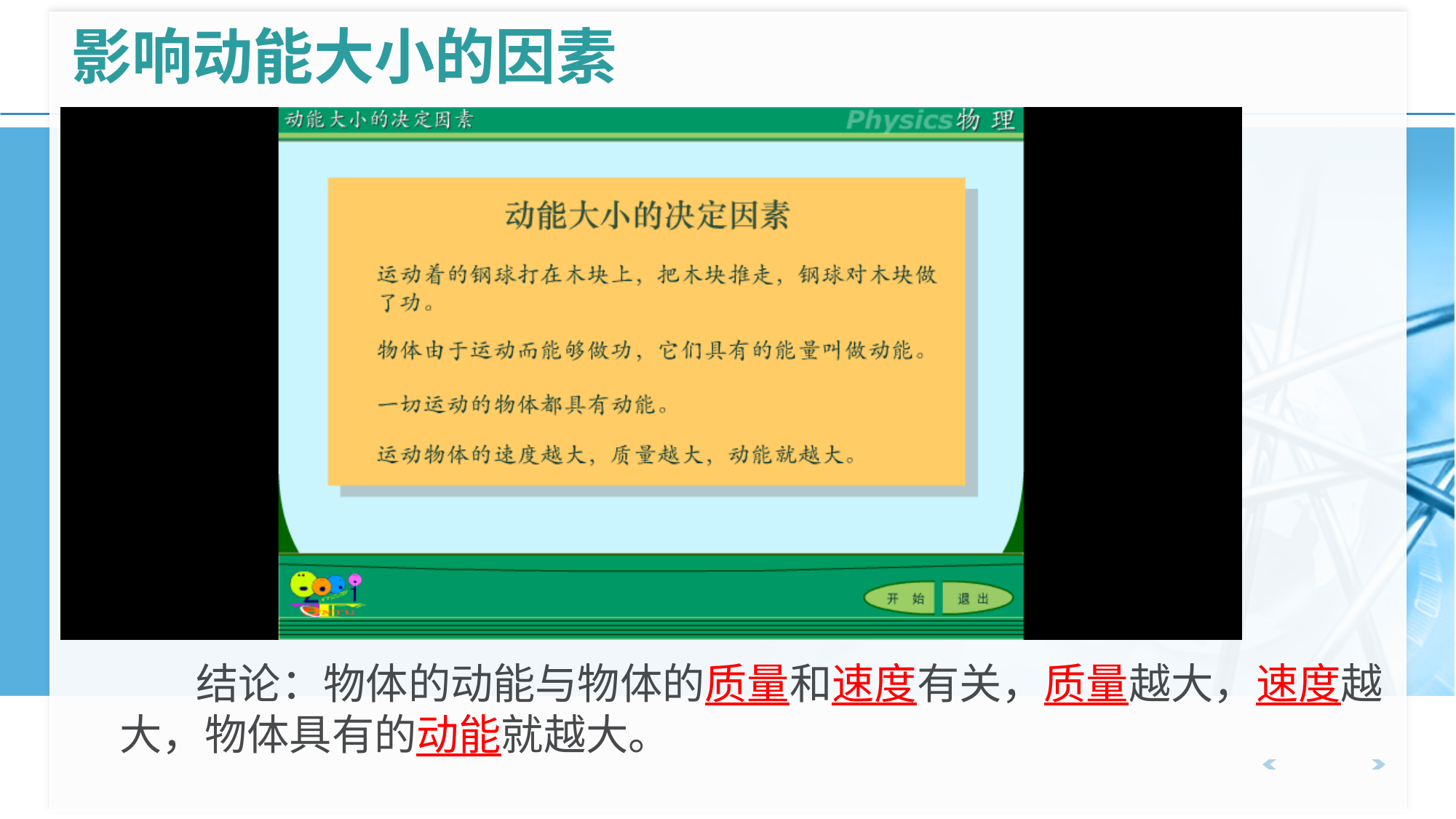

# 影响动能大小的因素

       结论：物体的动能与物体的质量和速度有关，质量越大，速度越大，物体具有的动能就越大。